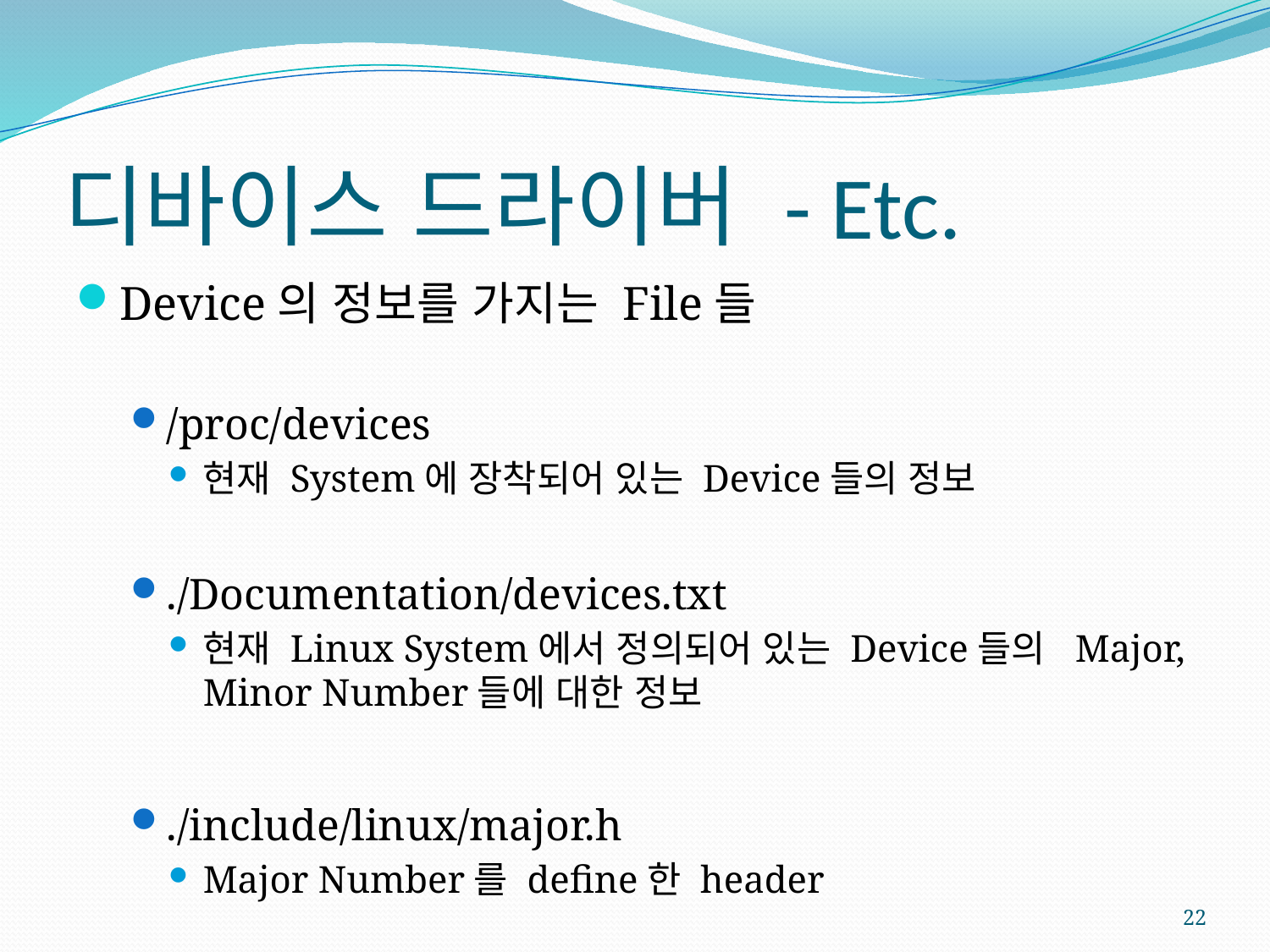

# 디바이스 드라이버 - Etc.
Device의 정보를 가지는 File들

/proc/devices
현재 System에 장착되어 있는 Device들의 정보

./Documentation/devices.txt
현재 Linux System에서 정의되어 있는 Device들의  Major, Minor Number들에 대한 정보

./include/linux/major.h
Major Number를 define한 header

22